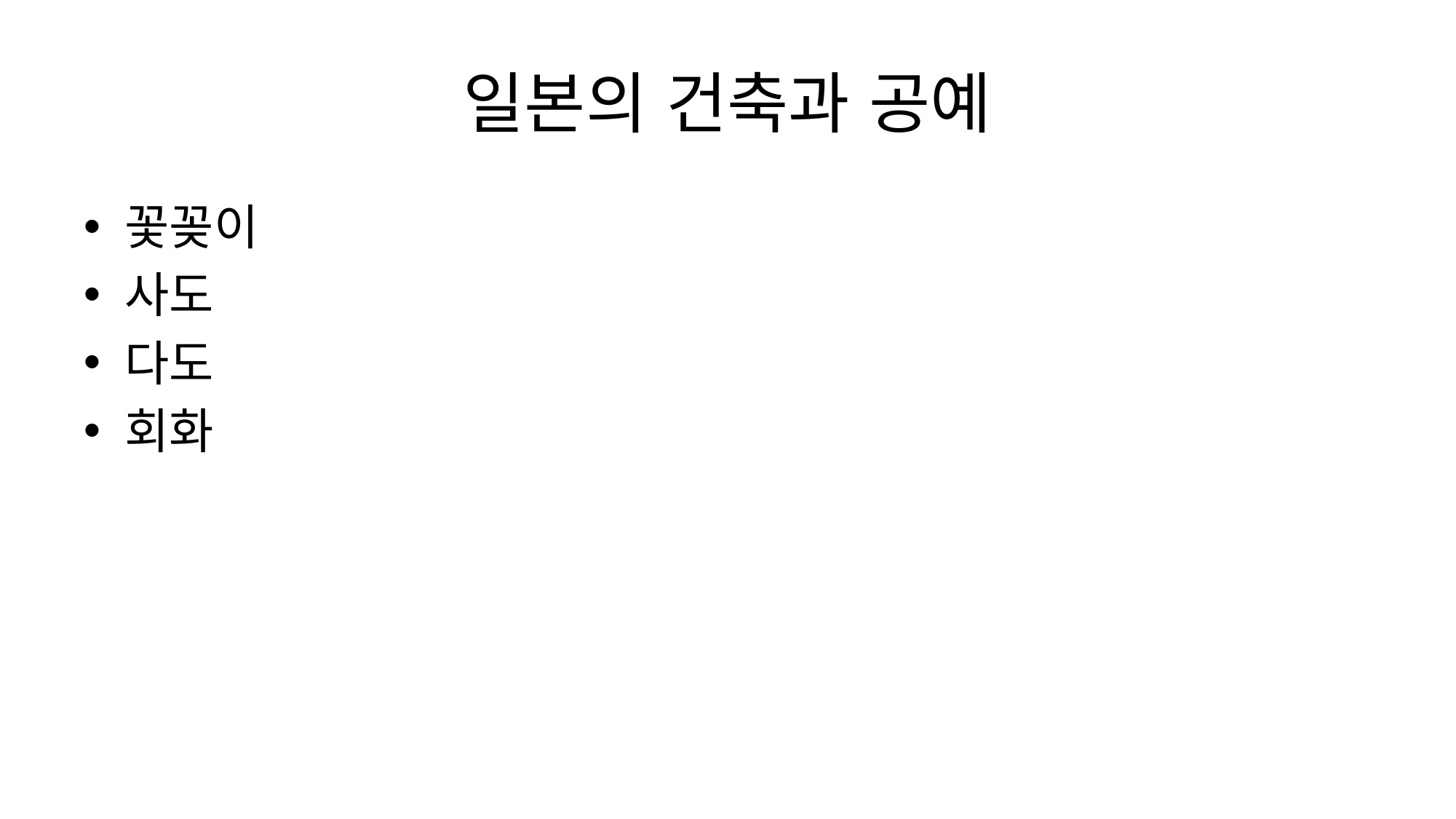

# 일본의 건축과 공예
꽃꽂이
사도
다도
회화